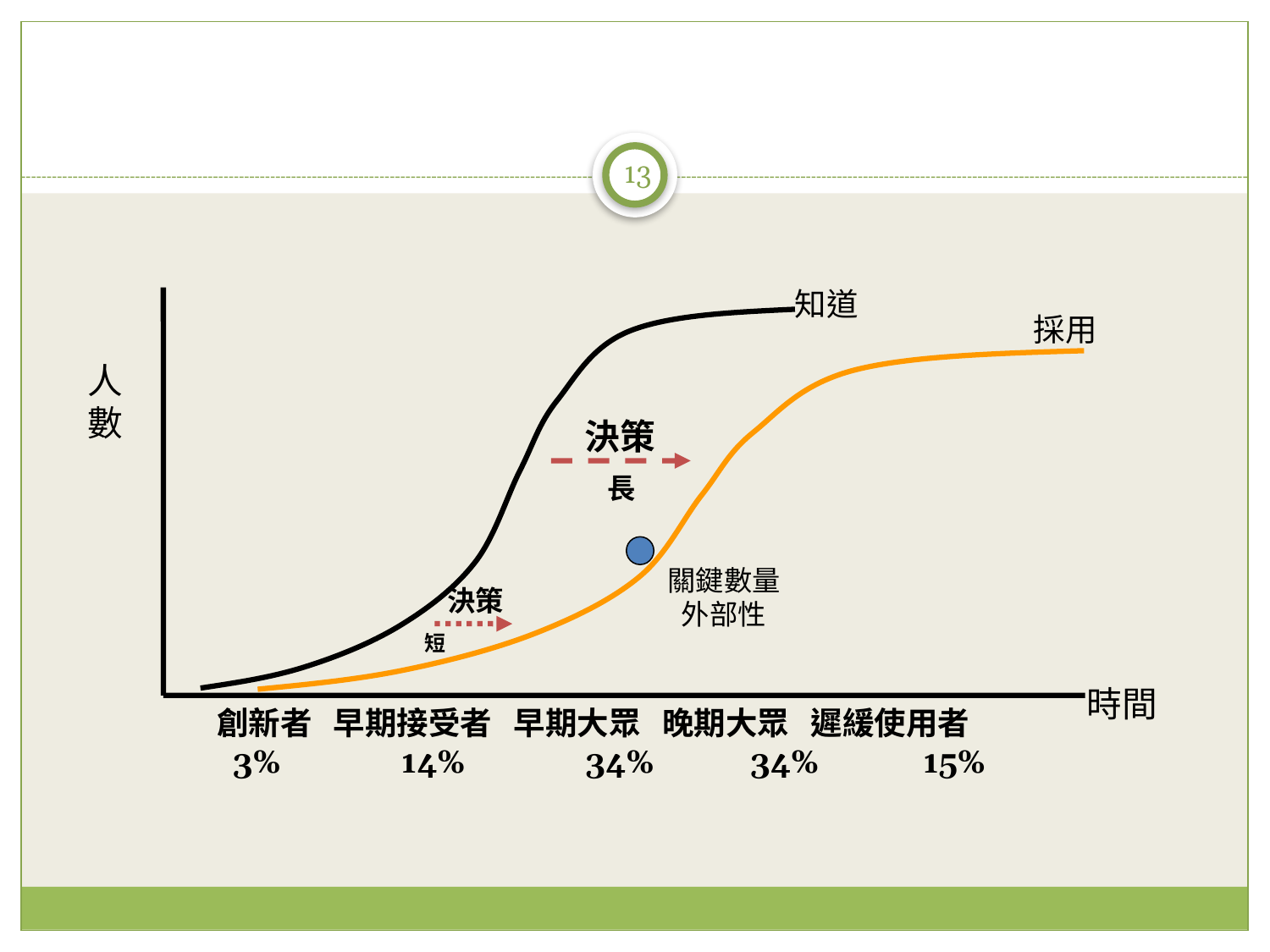

#
13
知道

採用

人
數
決策

長

關鍵數量
外部性
決策
短

時間
創新者   早期接受者   早期大眾   晚期大眾   遲緩使用者
  3%               14%               34%            34%             15%